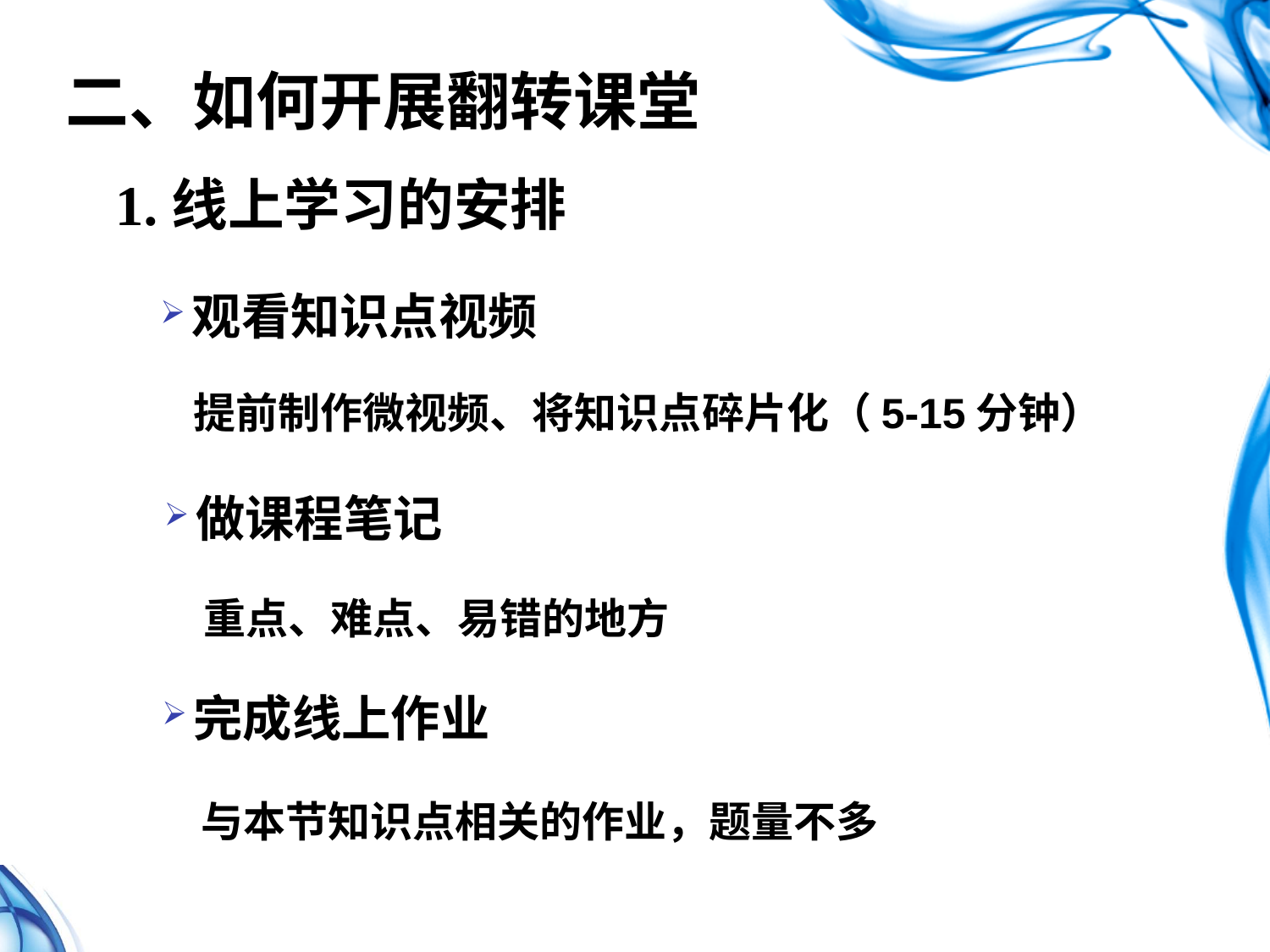

# 二、如何开展翻转课堂
1.线上学习的安排
观看知识点视频
提前制作微视频、将知识点碎片化（5-15分钟）
做课程笔记
重点、难点、易错的地方
完成线上作业
与本节知识点相关的作业，题量不多